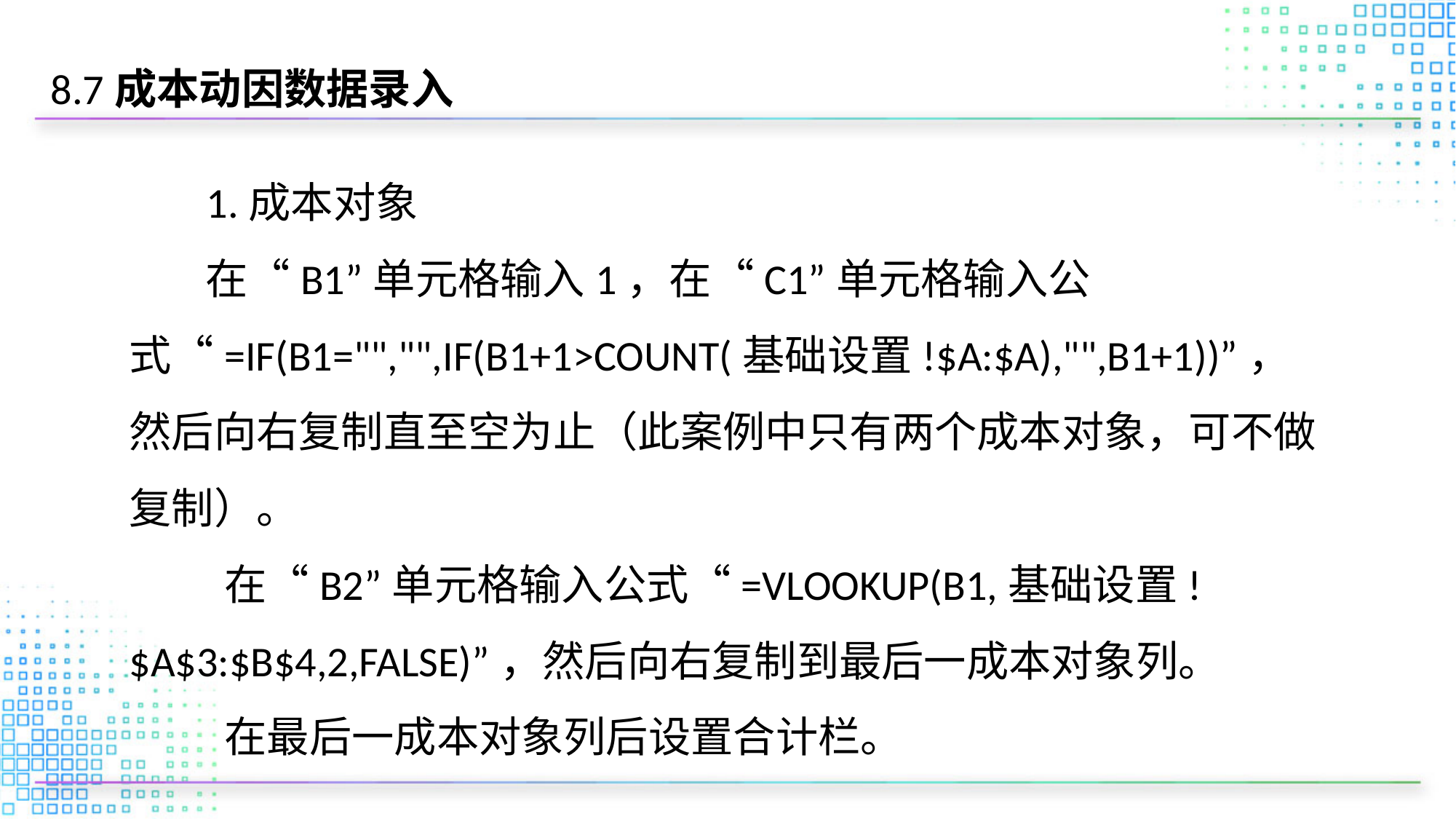

# 8.7成本动因数据录入
        1.成本对象
       在“B1”单元格输入1，在“C1”单元格输入公式“=IF(B1="","",IF(B1+1>COUNT(基础设置!$A:$A),"",B1+1))”，然后向右复制直至空为止（此案例中只有两个成本对象，可不做复制）。
         在“B2”单元格输入公式“=VLOOKUP(B1,基础设置!$A$3:$B$4,2,FALSE)”，然后向右复制到最后一成本对象列。
         在最后一成本对象列后设置合计栏。